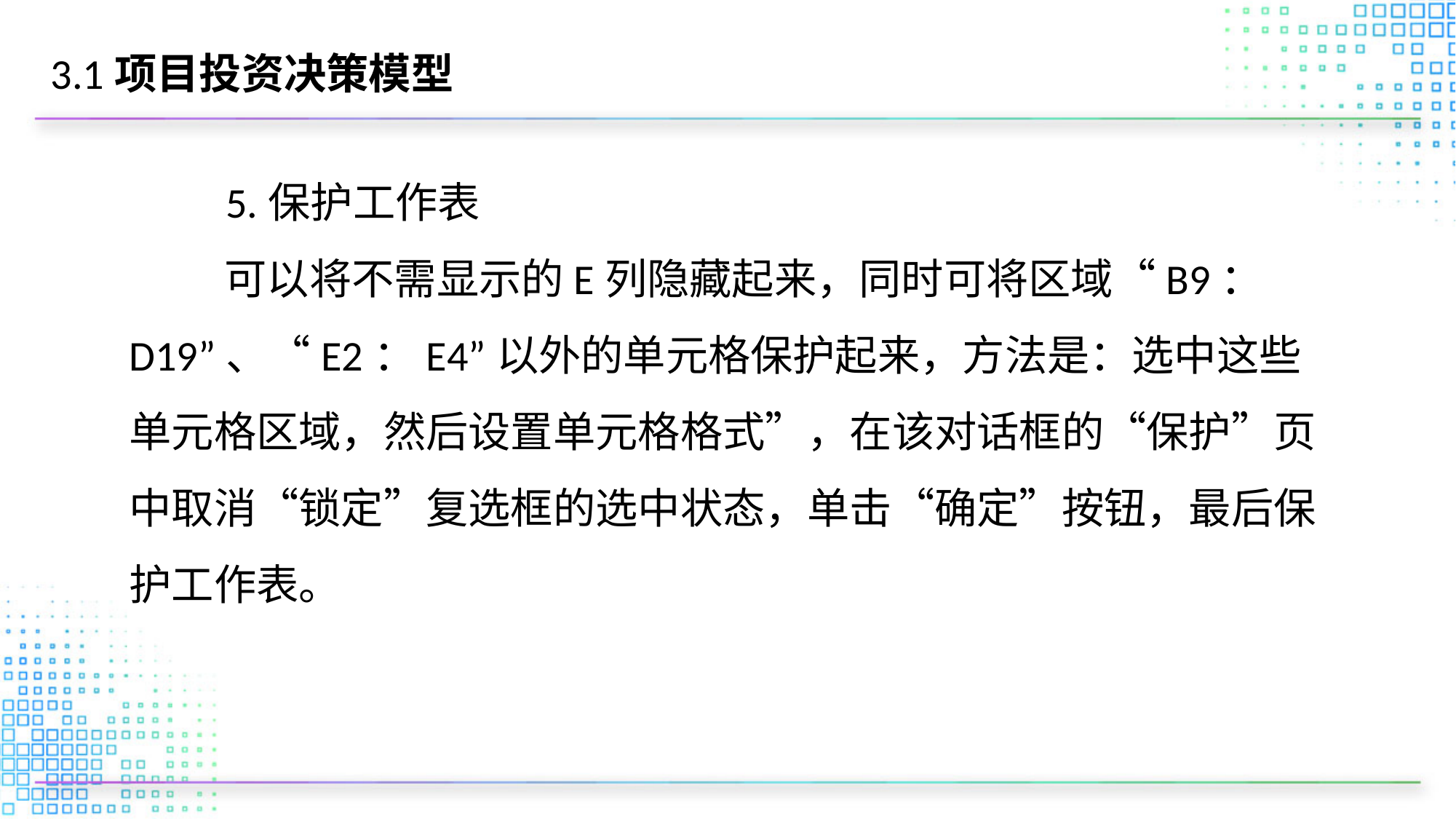

# 3.1项目投资决策模型
          5.保护工作表
         可以将不需显示的E列隐藏起来，同时可将区域“B9：D19”、“E2：E4”以外的单元格保护起来，方法是：选中这些单元格区域，然后设置单元格格式”，在该对话框的“保护”页中取消“锁定”复选框的选中状态，单击“确定”按钮，最后保护工作表。